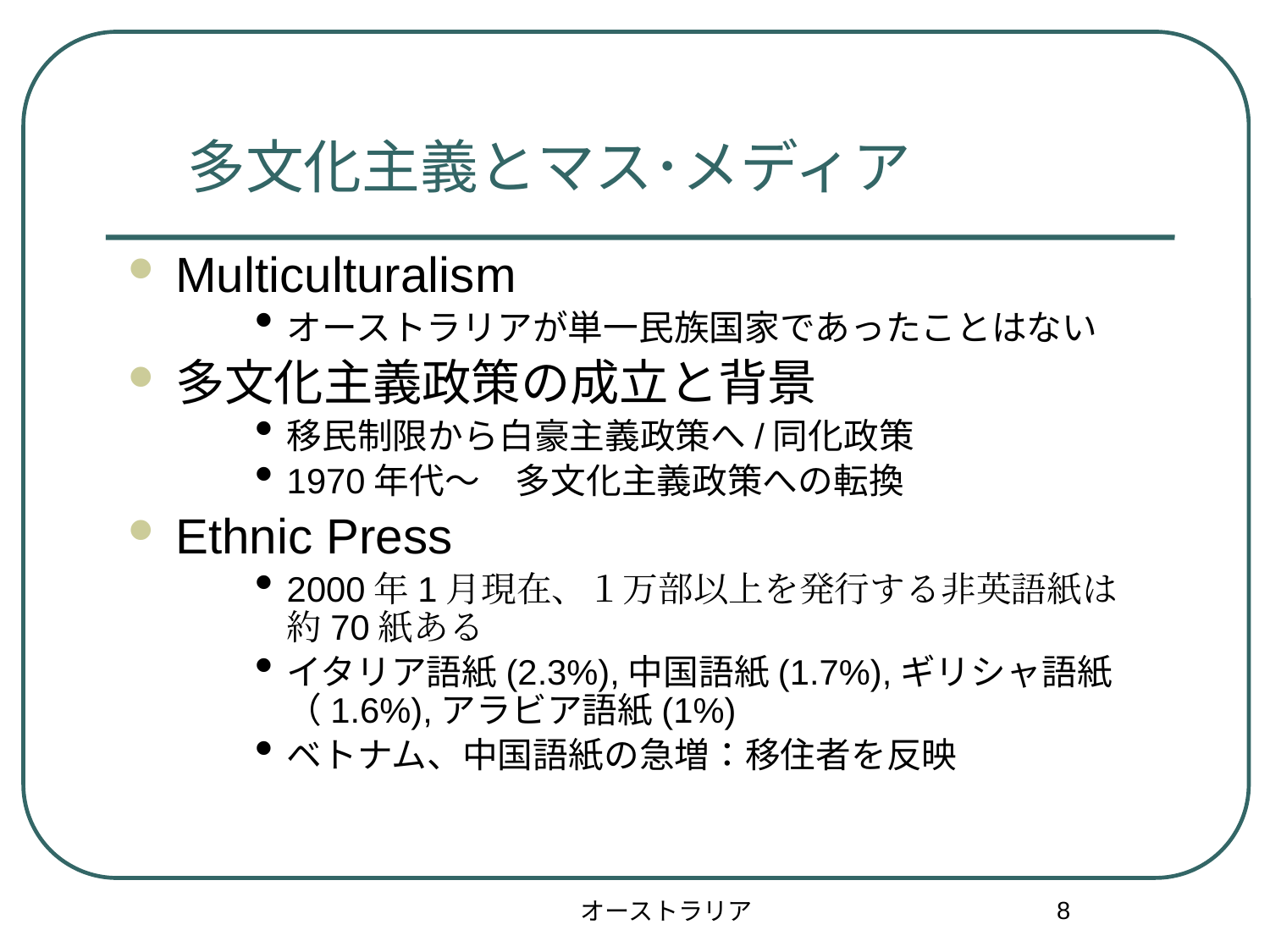

# 多文化主義とマス･メディア
Multiculturalism
オーストラリアが単一民族国家であったことはない
多文化主義政策の成立と背景
移民制限から白豪主義政策へ/同化政策
1970年代～　多文化主義政策への転換
Ethnic Press
2000年1月現在、１万部以上を発行する非英語紙は約70紙ある
イタリア語紙(2.3%),中国語紙(1.7%),ギリシャ語紙（1.6%),アラビア語紙(1%)
ベトナム、中国語紙の急増：移住者を反映
8
オーストラリア